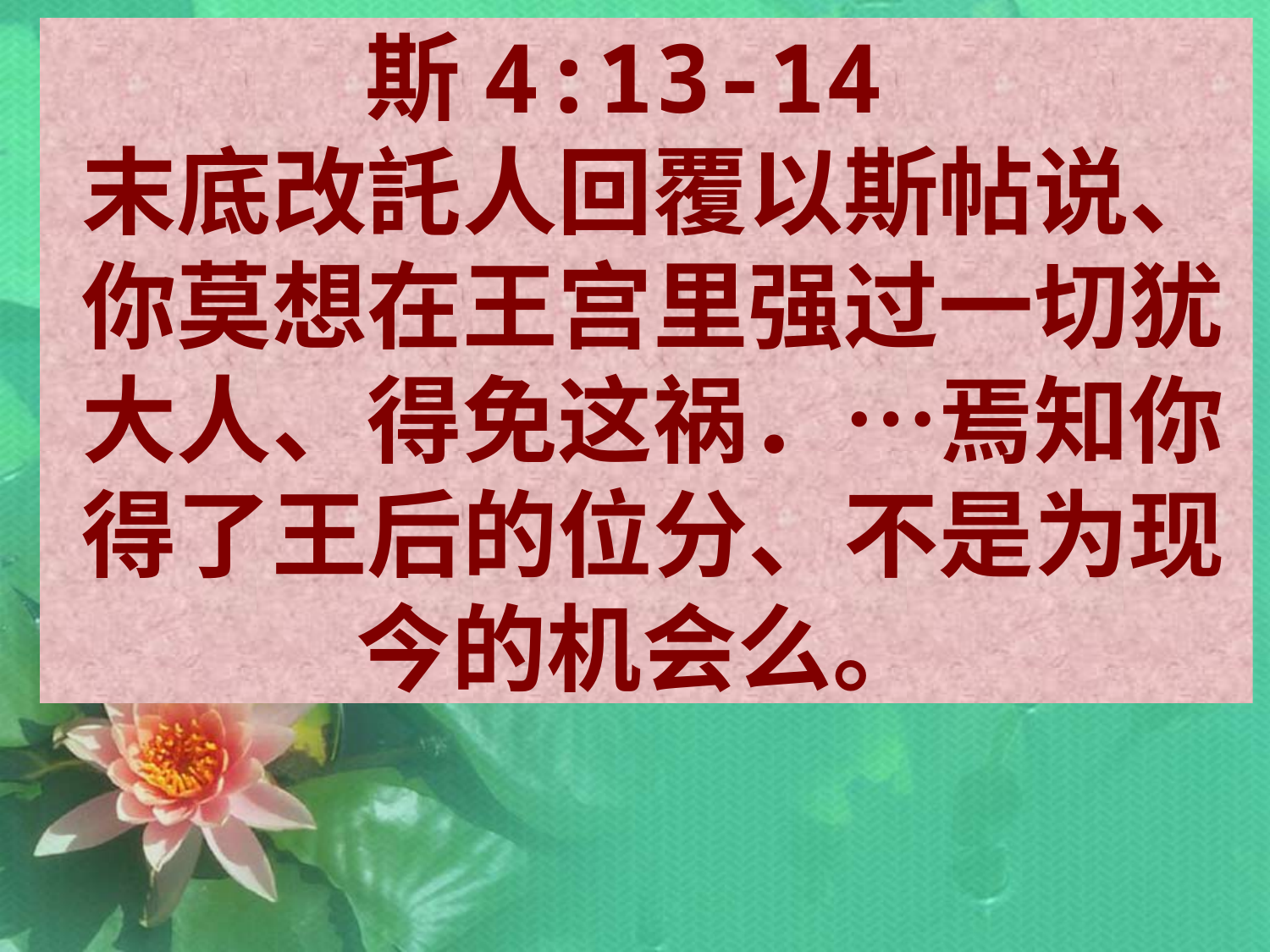

斯4:13-14
末底改託人回覆以斯帖说、你莫想在王宫里强过一切犹大人、得免这祸．…焉知你得了王后的位分、不是为现今的机会么。